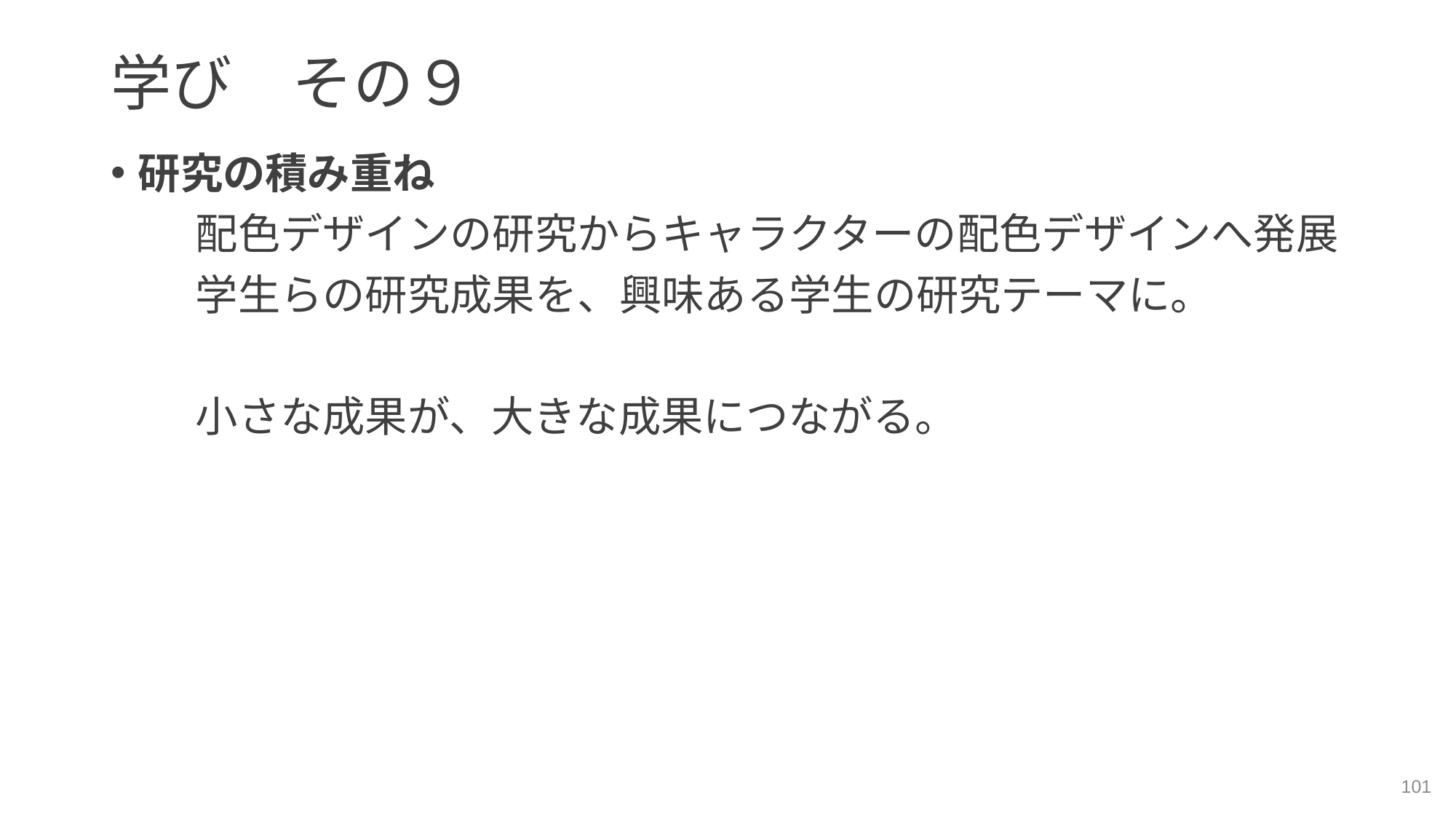

# 学び　その９
研究の積み重ね
　　配色デザインの研究からキャラクターの配色デザインへ発展
　　学生らの研究成果を、興味ある学生の研究テーマに。

　　小さな成果が、大きな成果につながる。
101